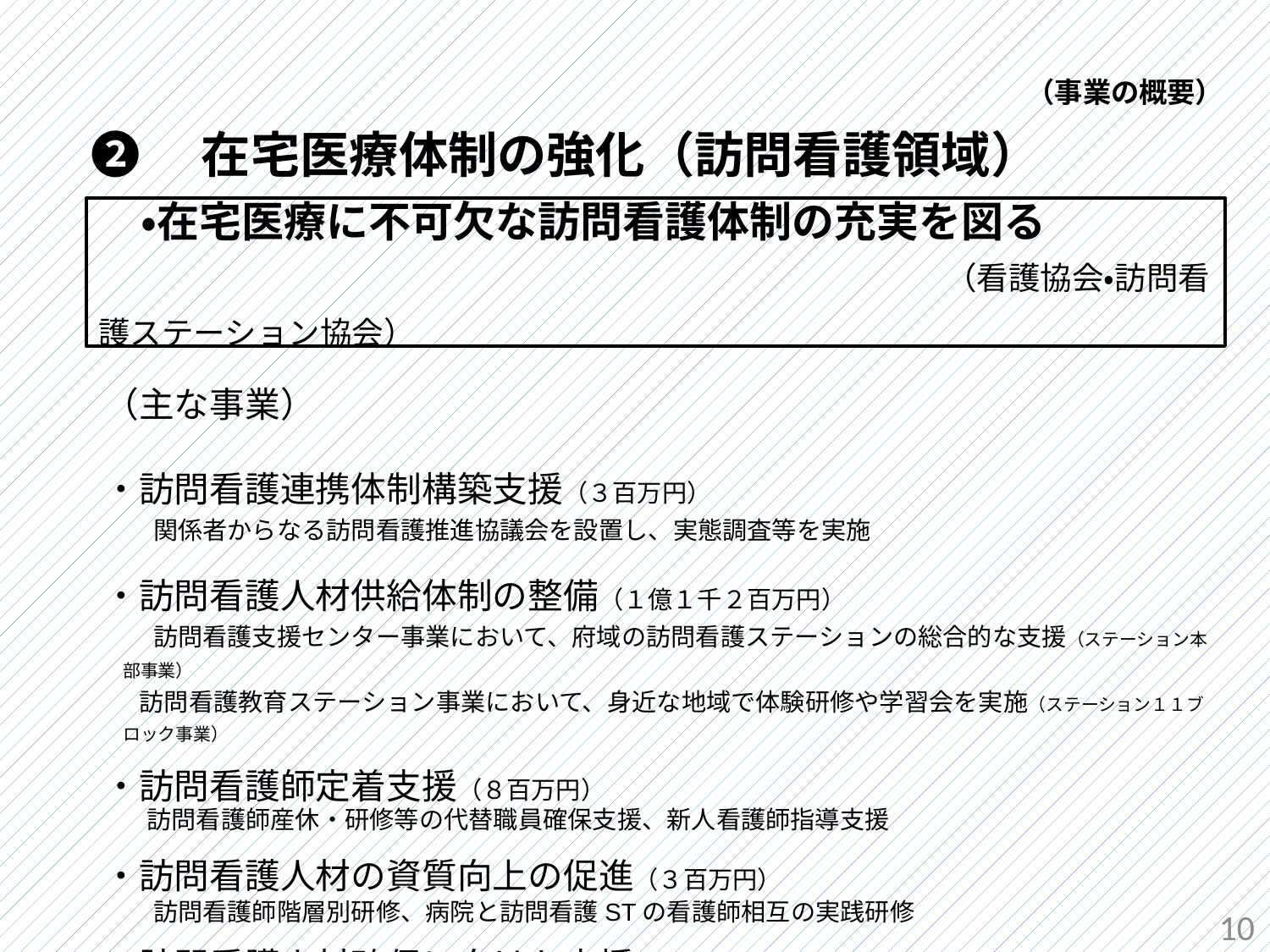

（事業の概要）
➋　在宅医療体制の強化（訪問看護領域）
　・在宅医療に不可欠な訪問看護体制の充実を図る
　　　　　　　　　　　　　　　　　　　　（看護協会・訪問看護ステーション協会）
（主な事業）
・訪問看護連携体制構築支援（３百万円）
　　関係者からなる訪問看護推進協議会を設置し、実態調査等を実施

・訪問看護人材供給体制の整備（１億１千２百万円）
　　訪問看護支援センター事業において、府域の訪問看護ステーションの総合的な支援（ステーション本部事業）
　  訪問看護教育ステーション事業において、身近な地域で体験研修や学習会を実施（ステーション１１ブロック事業）

・訪問看護師定着支援（８百万円）
　 訪問看護師産休・研修等の代替職員確保支援、新人看護師指導支援

・訪問看護人材の資質向上の促進（３百万円）
　　訪問看護師階層別研修、病院と訪問看護STの看護師相互の実践研修

・訪問看護人材確保に向けた支援（７百万円）
　  看護学生インターンシップ事業、訪問看護職場体験事業

10